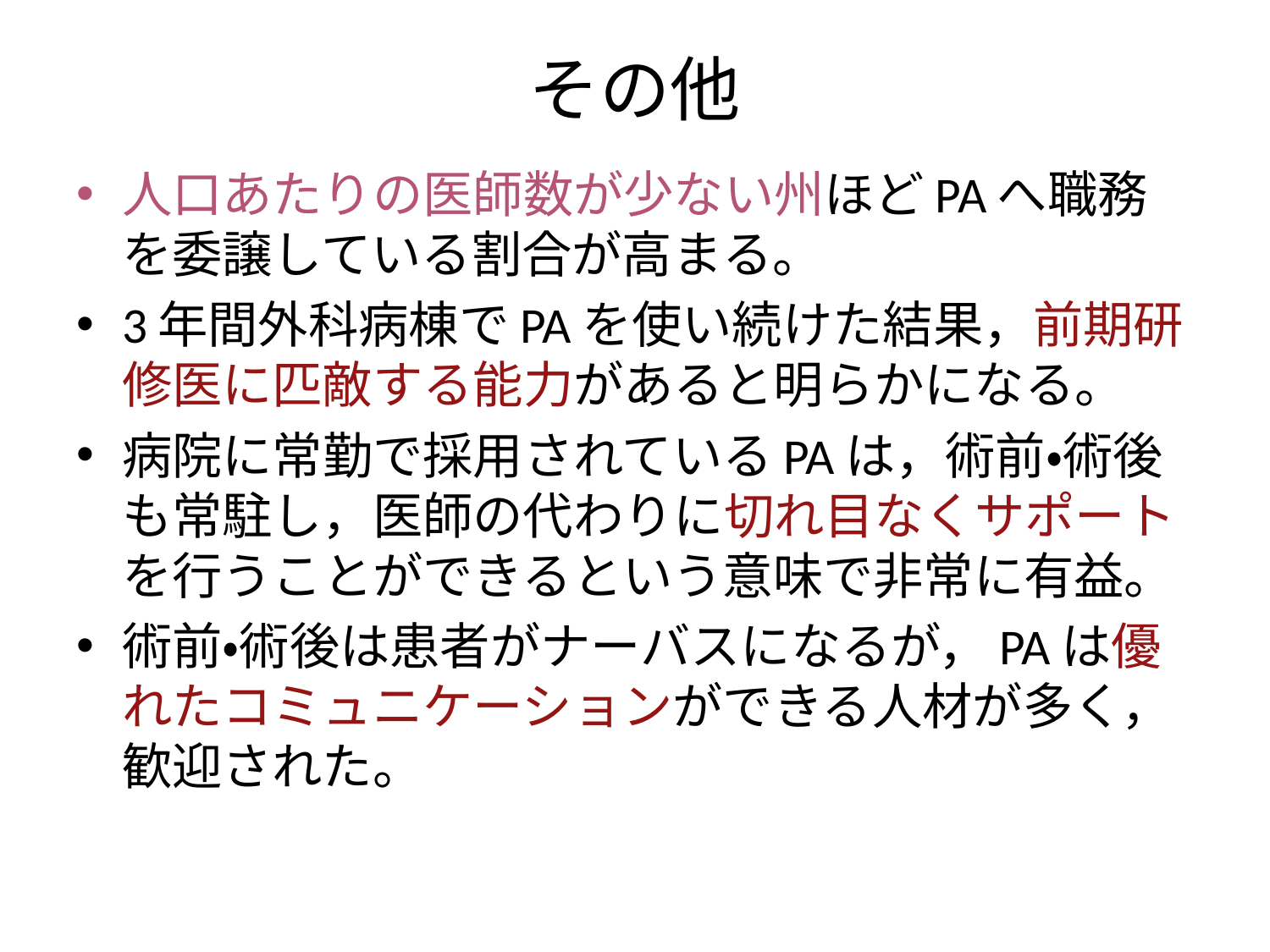

# その他
人口あたりの医師数が少ない州ほどPAへ職務を委譲している割合が高まる。
3年間外科病棟でPAを使い続けた結果，前期研修医に匹敵する能力があると明らかになる。
病院に常勤で採用されているPAは，術前・術後も常駐し，医師の代わりに切れ目なくサポートを行うことができるという意味で非常に有益。
術前・術後は患者がナーバスになるが，PAは優れたコミュニケーションができる人材が多く，歓迎された。